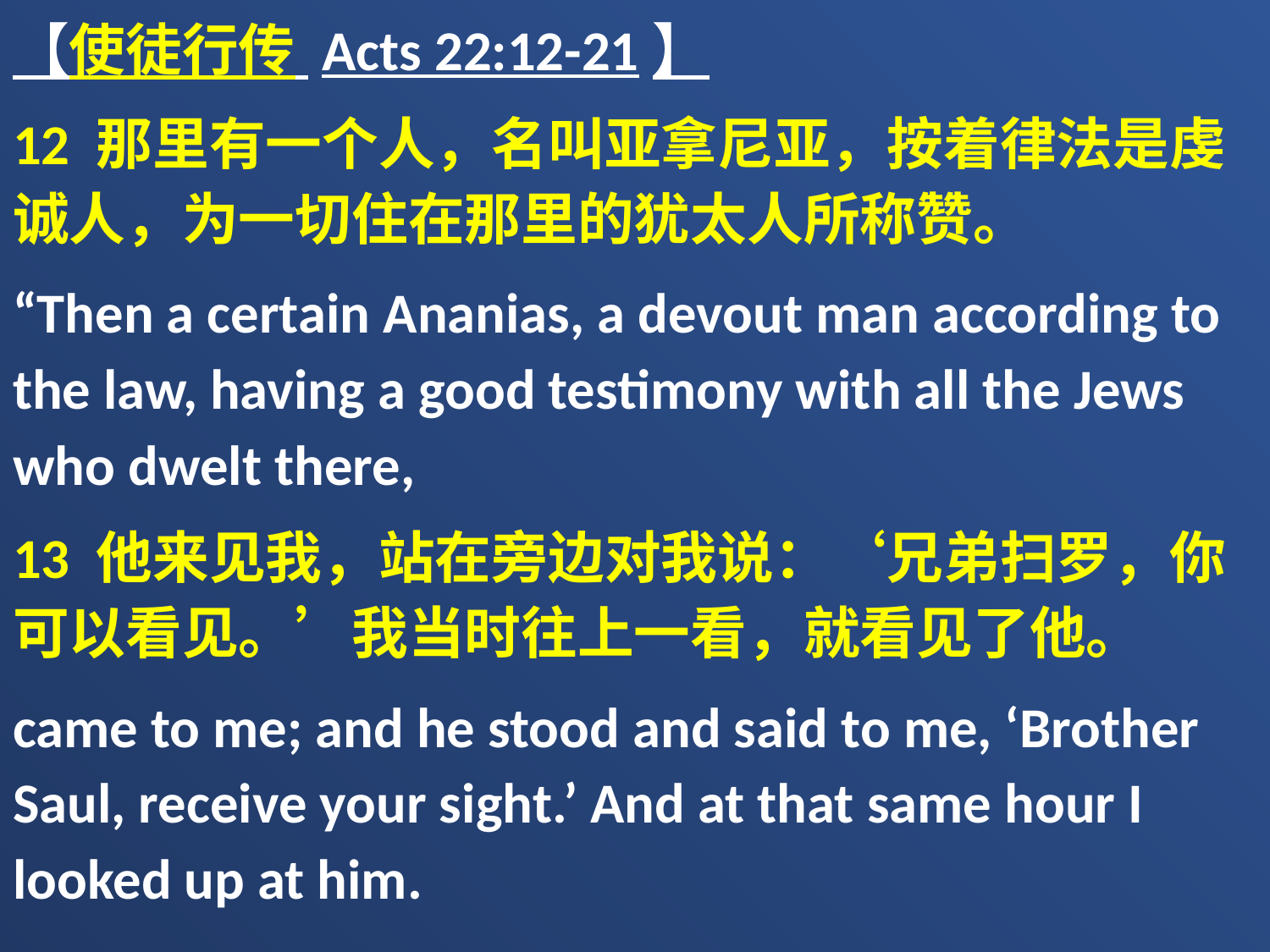

【使徒行传 Acts 22:12-21】
12 那里有一个人，名叫亚拿尼亚，按着律法是虔诚人，为一切住在那里的犹太人所称赞。
“Then a certain Ananias, a devout man according to the law, having a good testimony with all the Jews who dwelt there,
13 他来见我，站在旁边对我说：‘兄弟扫罗，你可以看见。’我当时往上一看，就看见了他。
came to me; and he stood and said to me, ‘Brother Saul, receive your sight.’ And at that same hour I looked up at him.